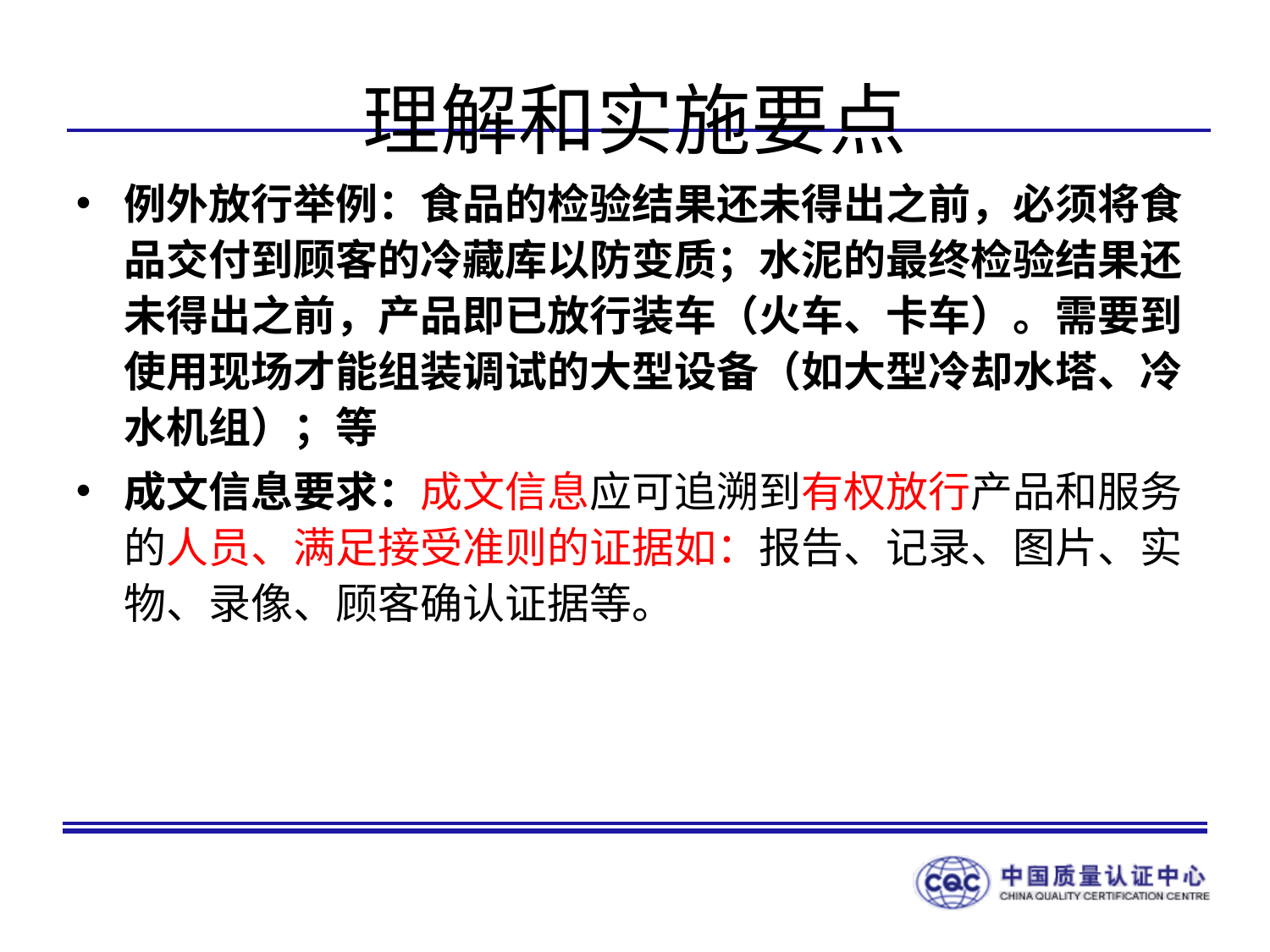

# 理解和实施要点
例外放行举例：食品的检验结果还未得出之前，必须将食品交付到顾客的冷藏库以防变质；水泥的最终检验结果还未得出之前，产品即已放行装车（火车、卡车）。需要到使用现场才能组装调试的大型设备（如大型冷却水塔、冷水机组）；等
成文信息要求：成文信息应可追溯到有权放行产品和服务的人员、满足接受准则的证据如：报告、记录、图片、实物、录像、顾客确认证据等。

209